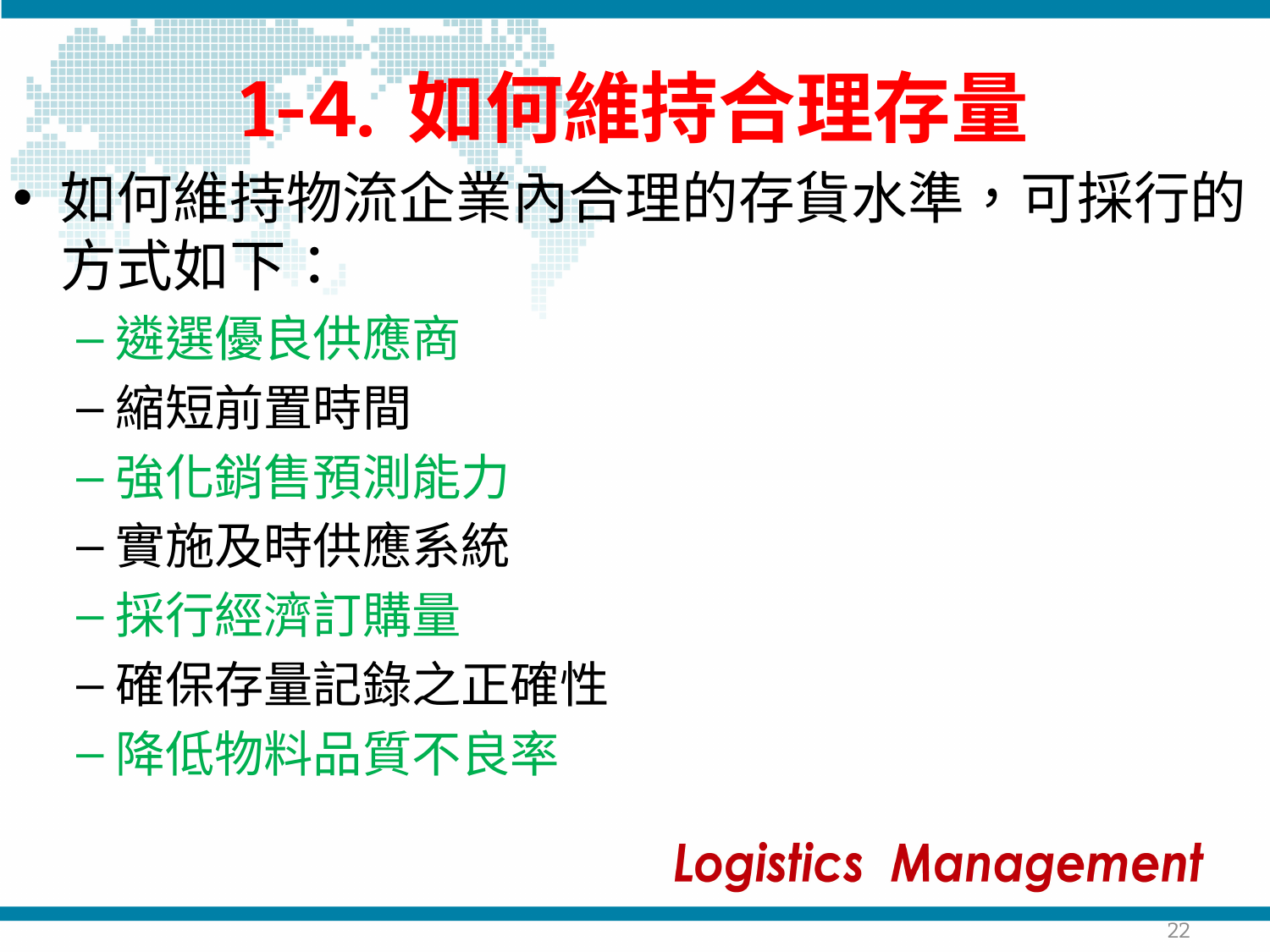

# 1-4. 如何維持合理存量
如何維持物流企業內合理的存貨水準，可採行的方式如下：
遴選優良供應商
縮短前置時間
強化銷售預測能力
實施及時供應系統
採行經濟訂購量
確保存量記錄之正確性
降低物料品質不良率
22